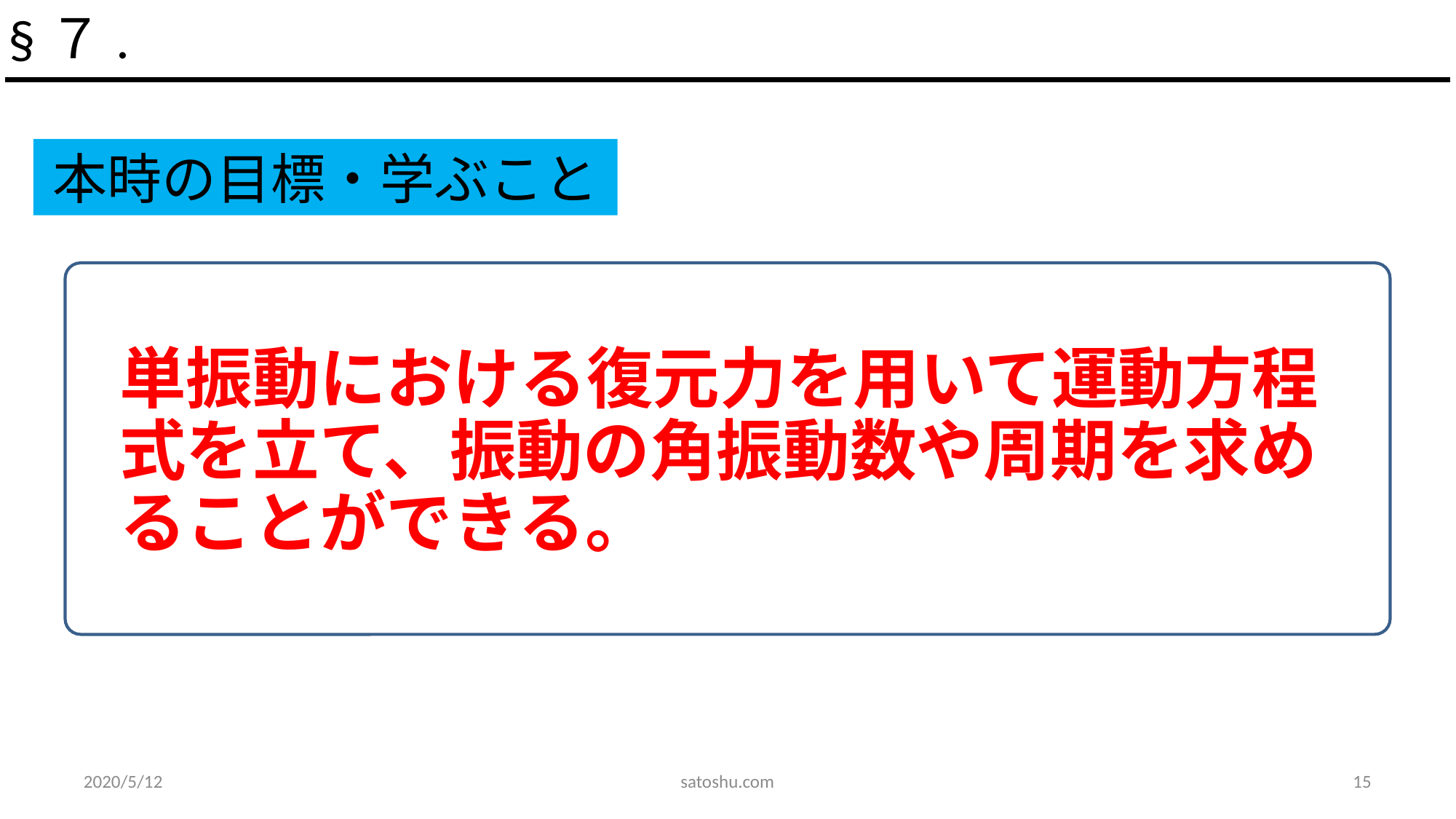

§７.
本時の目標・学ぶこと

単振動における復元力を用いて運動方程式を立て、振動の角振動数や周期を求めることができる。
2020/5/12
satoshu.com
15